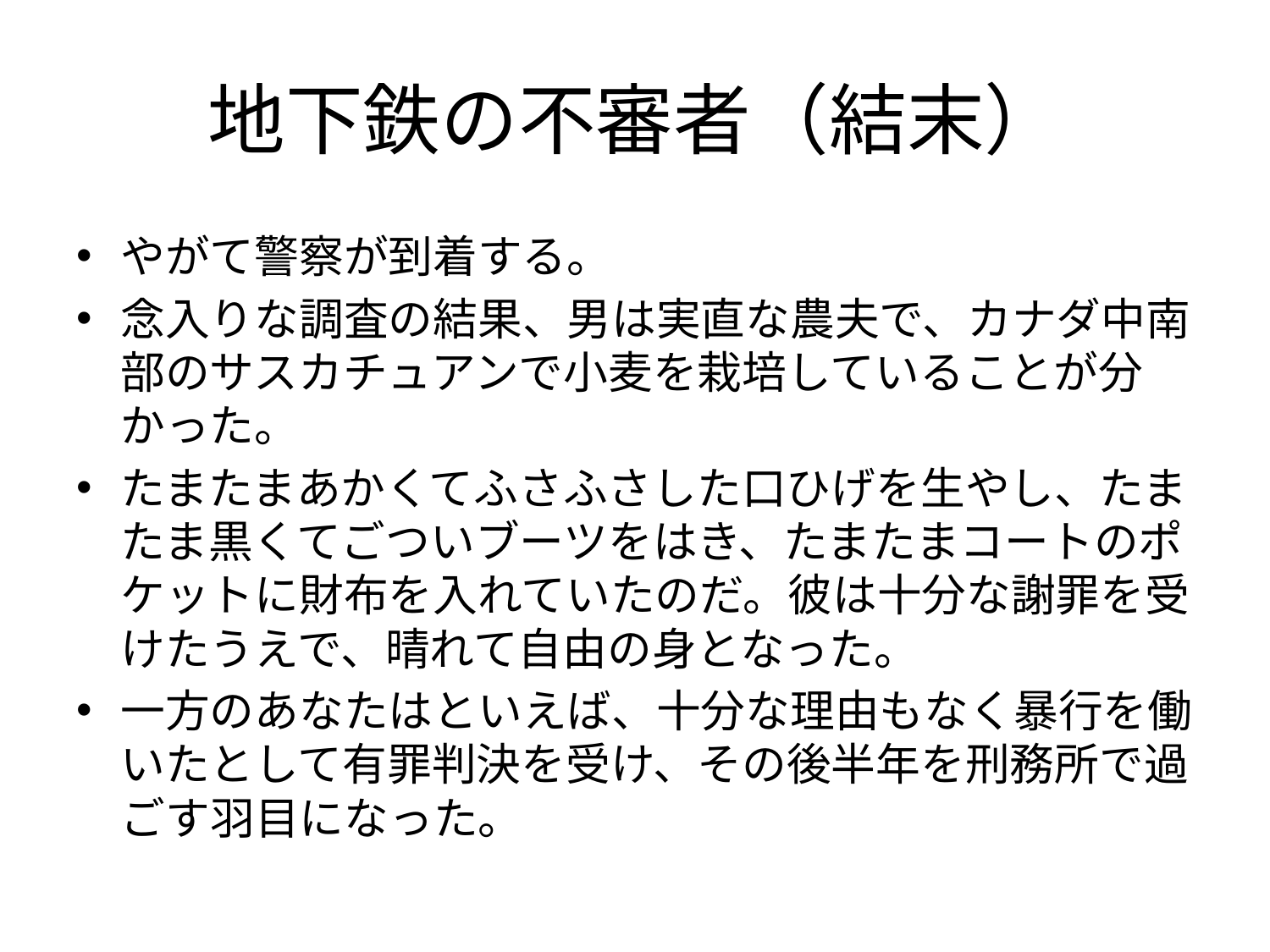

# 地下鉄の不審者（結末）
やがて警察が到着する。
念入りな調査の結果、男は実直な農夫で、カナダ中南部のサスカチュアンで小麦を栽培していることが分かった。
たまたまあかくてふさふさした口ひげを生やし、たまたま黒くてごついブーツをはき、たまたまコートのポケットに財布を入れていたのだ。彼は十分な謝罪を受けたうえで、晴れて自由の身となった。
一方のあなたはといえば、十分な理由もなく暴行を働いたとして有罪判決を受け、その後半年を刑務所で過ごす羽目になった。